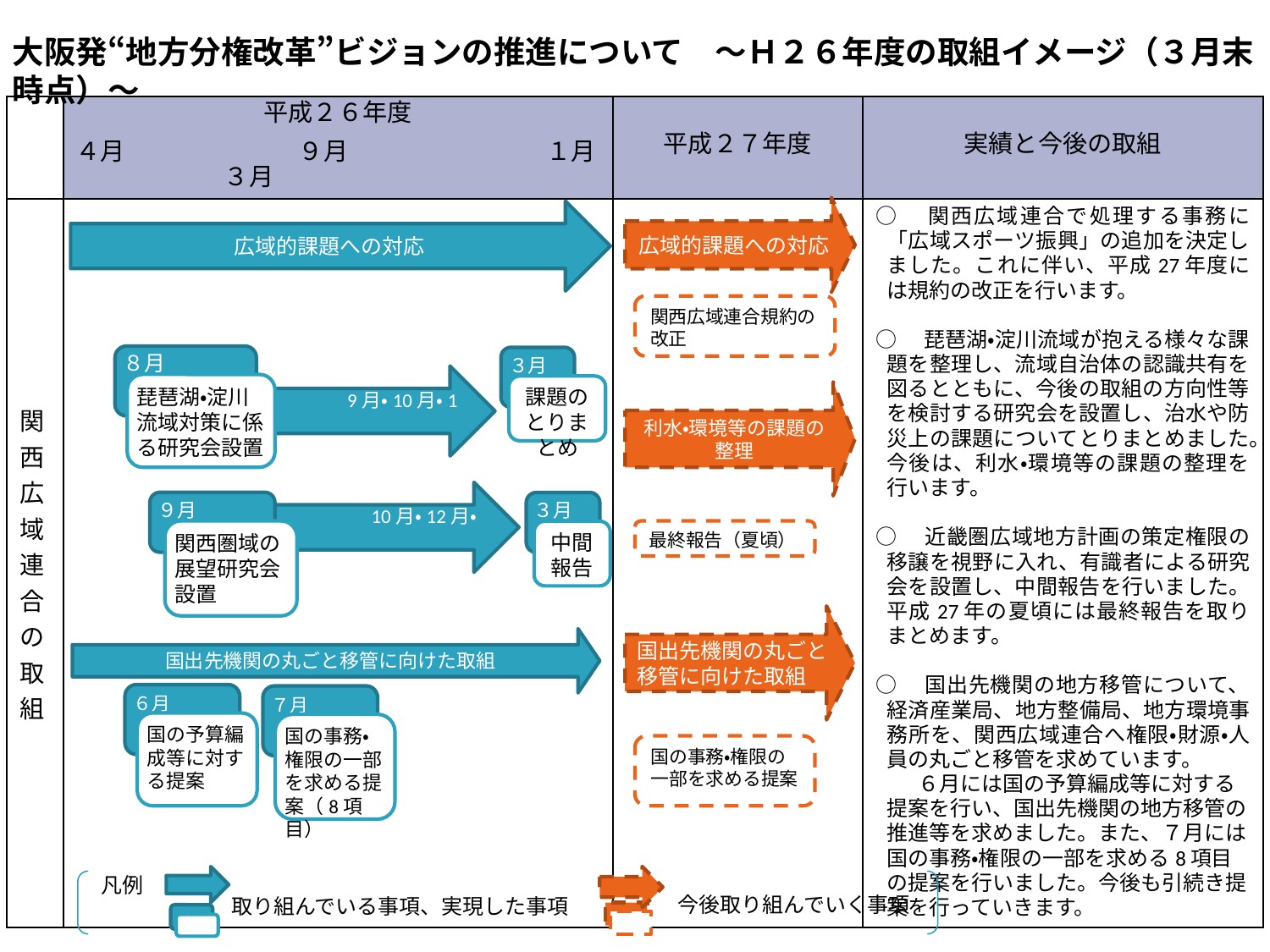

大阪発“地方分権改革”ビジョンの推進について　～Ｈ２６年度の取組イメージ（３月末時点）～
|  | 平成２６年度 | 平成２７年度 | 実績と今後の取組 |
| --- | --- | --- | --- |
|  | ４月　　　　　　　９月　　　　　　　　１月　　　　　　３月 |  |  |
| 関西広域連合の取組 |  |  | ○　関西広域連合で処理する事務に「広域スポーツ振興」の追加を決定しました。これに伴い、平成27年度には規約の改正を行います。 ○　琵琶湖・淀川流域が抱える様々な課題を整理し、流域自治体の認識共有を図るとともに、今後の取組の方向性等を検討する研究会を設置し、治水や防災上の課題についてとりまとめました。今後は、利水・環境等の課題の整理を行います。 ○　近畿圏広域地方計画の策定権限の移譲を視野に入れ、有識者による研究会を設置し、中間報告を行いました。平成27年の夏頃には最終報告を取りまとめます。 ○　国出先機関の地方移管について、経済産業局、地方整備局、地方環境事務所を、関西広域連合へ権限・財源・人員の丸ごと移管を求めています。 　　６月には国の予算編成等に対する提案を行い、国出先機関の地方移管の推進等を求めました。また、７月には国の事務・権限の一部を求める8項目の提案を行いました。今後も引続き提案を行っていきます。 |
広域的課題への対応
広域的課題への対応
関西広域連合規約の改正
８月
３月
　　　　　　　　　9月・10月・1月開催
琵琶湖・淀川流域対策に係る研究会設置
課題のとりまとめ
利水・環境等の課題の整理
　　　　　　　　　10月・12月・3月開催
９月
３月
最終報告（夏頃）
関西圏域の展望研究会設置
中間
報告
国出先機関の丸ごと移管に向けた取組
国出先機関の丸ごと移管に向けた取組
６月
７月
国の予算編成等に対する提案
国の事務・権限の一部を求める提案（8項目）
国の事務・権限の一部を求める提案
凡例

今後取り組んでいく事項
取り組んでいる事項、実現した事項